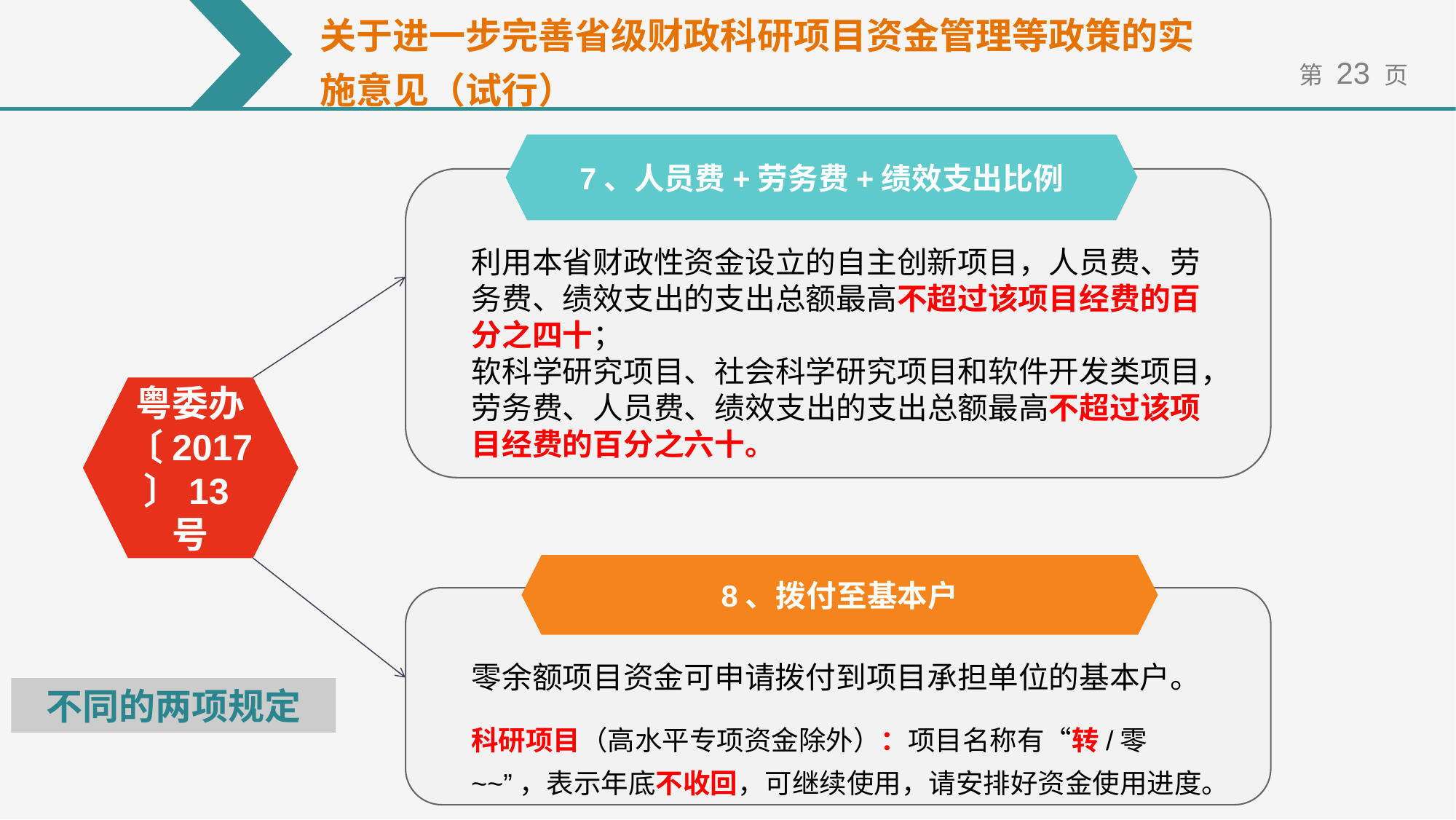

关于进一步完善省级财政科研项目资金管理等政策的实施意见（试行）

7、人员费+劳务费+绩效支出比例

利用本省财政性资金设立的自主创新项目，人员费、劳务费、绩效支出的支出总额最高不超过该项目经费的百分之四十；
软科学研究项目、社会科学研究项目和软件开发类项目，劳务费、人员费、绩效支出的支出总额最高不超过该项目经费的百分之六十。
粤委办〔2017〕13号
8、拨付至基本户

零余额项目资金可申请拨付到项目承担单位的基本户。

科研项目（高水平专项资金除外）：项目名称有“转/零~~”，表示年底不收回，可继续使用，请安排好资金使用进度。
不同的两项规定